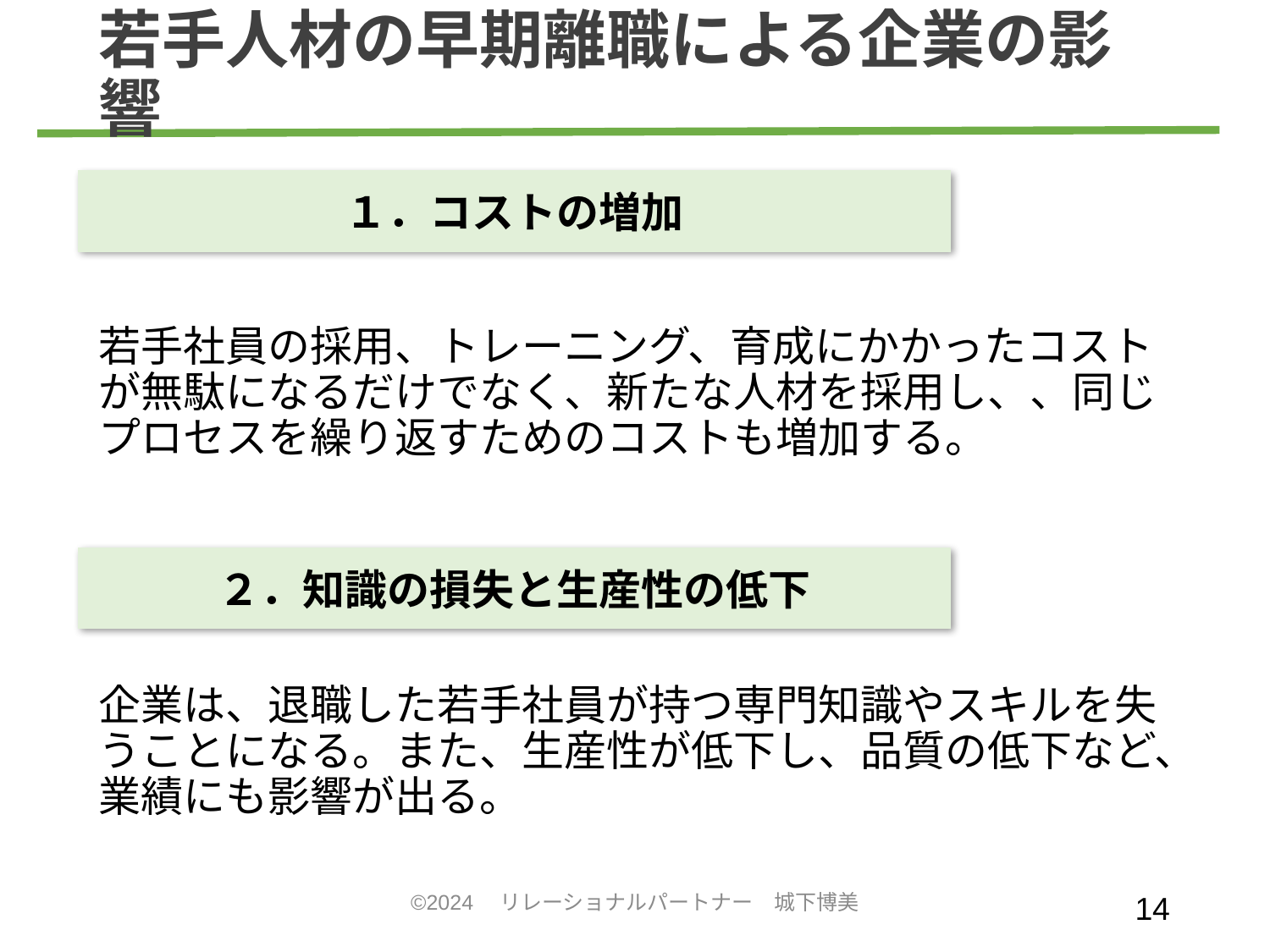

# 若手人材の早期離職による企業の影響
１．コストの増加
若手社員の採用、トレーニング、育成にかかったコストが無駄になるだけでなく、新たな人材を採用し、、同じプロセスを繰り返すためのコストも増加する。
２．知識の損失と生産性の低下
企業は、退職した若手社員が持つ専門知識やスキルを失うことになる。また、生産性が低下し、品質の低下など、業績にも影響が出る。
©2024　リレーショナルパートナー　城下博美
14